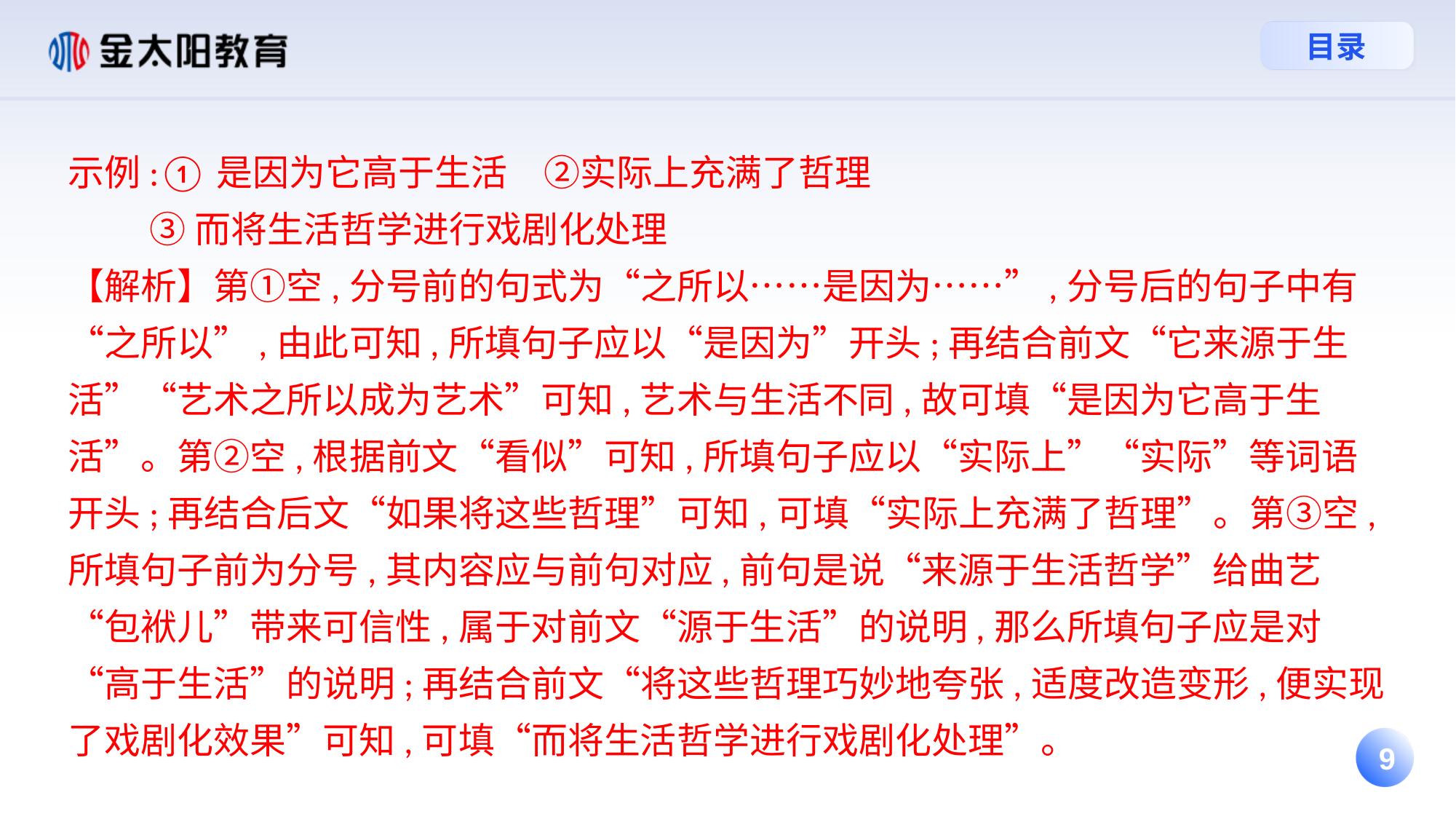

示例:①是因为它高于生活　②实际上充满了哲理
          ③而将生活哲学进行戏剧化处理
【解析】第①空,分号前的句式为“之所以……是因为……”,分号后的句子中有“之所以”,由此可知,所填句子应以“是因为”开头;再结合前文“它来源于生活”“艺术之所以成为艺术”可知,艺术与生活不同,故可填“是因为它高于生活”。第②空,根据前文“看似”可知,所填句子应以“实际上”“实际”等词语开头;再结合后文“如果将这些哲理”可知,可填“实际上充满了哲理”。第③空,所填句子前为分号,其内容应与前句对应,前句是说“来源于生活哲学”给曲艺“包袱儿”带来可信性,属于对前文“源于生活”的说明,那么所填句子应是对“高于生活”的说明;再结合前文“将这些哲理巧妙地夸张,适度改造变形,便实现了戏剧化效果”可知,可填“而将生活哲学进行戏剧化处理”。